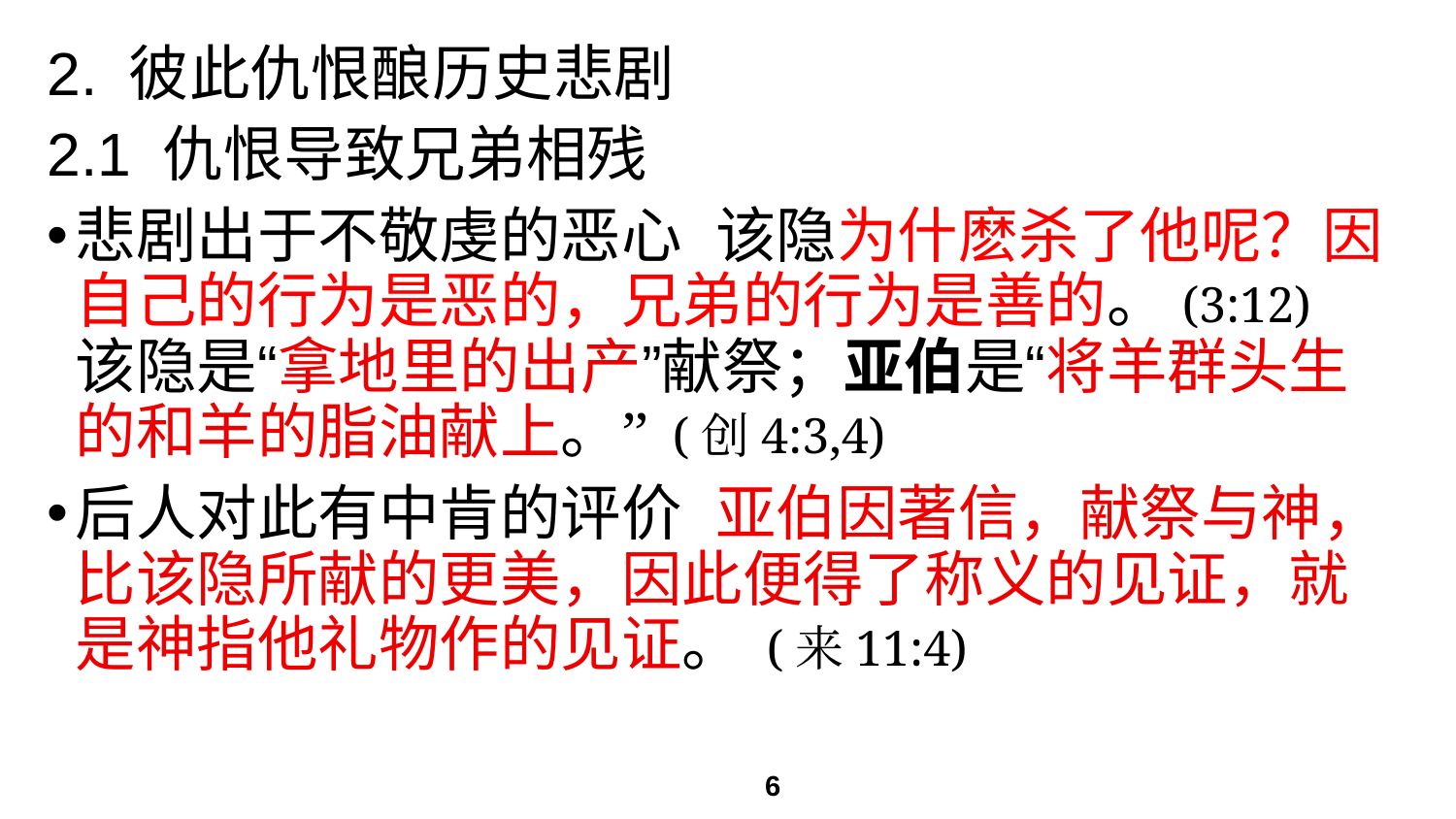

# 2. 彼此仇恨酿历史悲剧
2.1 仇恨导致兄弟相残
悲剧出于不敬虔的恶心  该隐为什麽杀了他呢？因自己的行为是恶的，兄弟的行为是善的。(3:12)
该隐是“拿地里的出产”献祭；亚伯是“将羊群头生的和羊的脂油献上。” (创4:3,4)
后人对此有中肯的评价  亚伯因著信，献祭与神，比该隐所献的更美，因此便得了称义的见证，就是神指他礼物作的见证。 (来11:4)
6